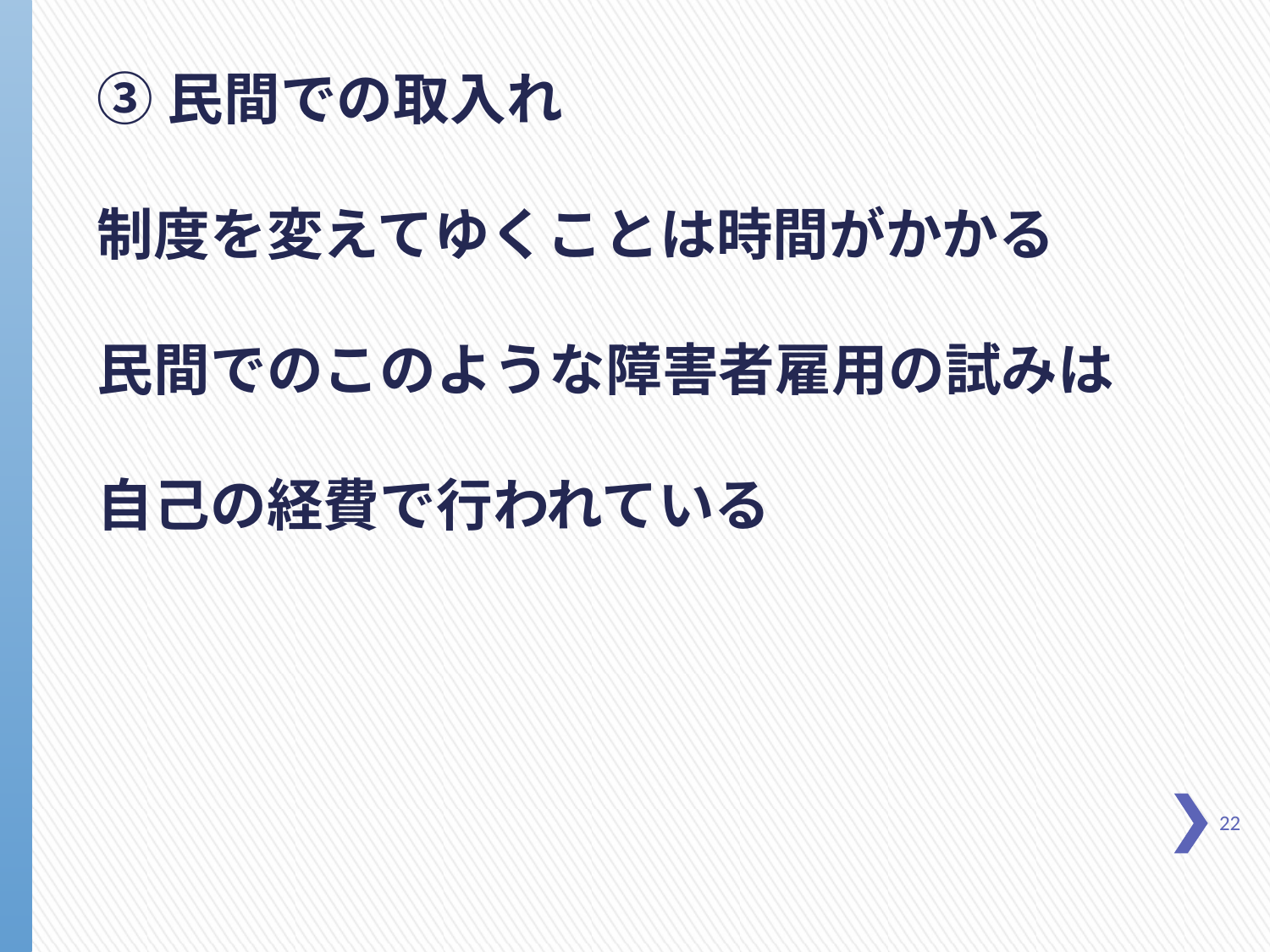

③民間での取入れ

制度を変えてゆくことは時間がかかる

民間でのこのような障害者雇用の試みは

自己の経費で行われている

22